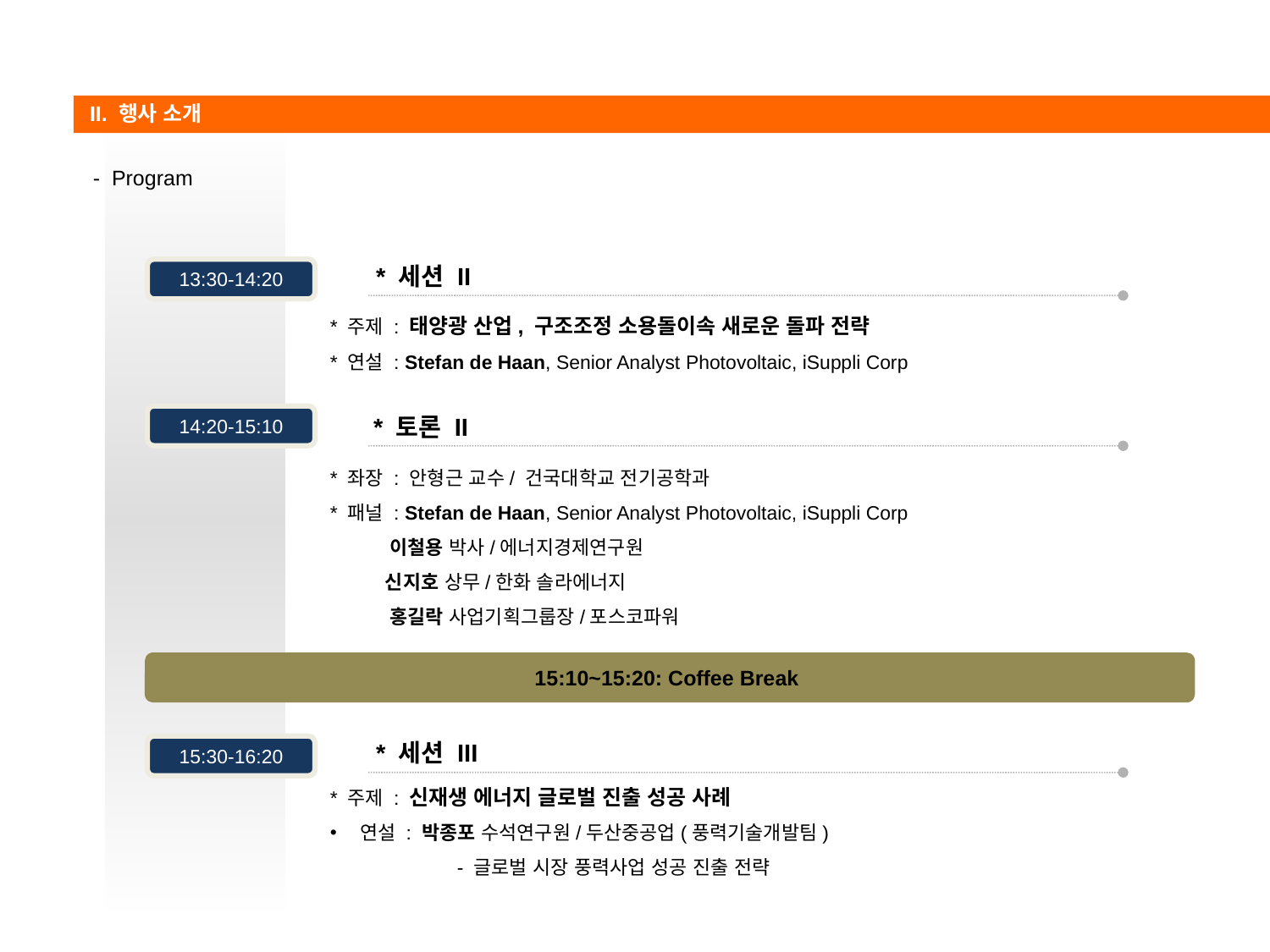

II. 행사 소개

 -  Program
  * 세션 II
13:30-14:20
* 주제 : 태양광 산업, 구조조정 소용돌이속 새로운 돌파 전략
* 연설 : Stefan de Haan, Senior Analyst Photovoltaic, iSuppli Corp

14:20-15:10
  * 토론 II

* 좌장 : 안형근 교수/ 건국대학교 전기공학과
* 패널 : Stefan de Haan, Senior Analyst Photovoltaic, iSuppli Corp
          이철용 박사/에너지경제연구원
          신지호 상무/한화 솔라에너지
          홍길락 사업기획그룹장/포스코파워
15:10~15:20: Coffee Break
  * 세션 III
15:30-16:20
* 주제 : 신재생 에너지 글로벌 진출 성공 사례
연설 : 박종포 수석연구원/두산중공업(풍력기술개발팀)
	- 글로벌 시장 풍력사업 성공 진출 전략